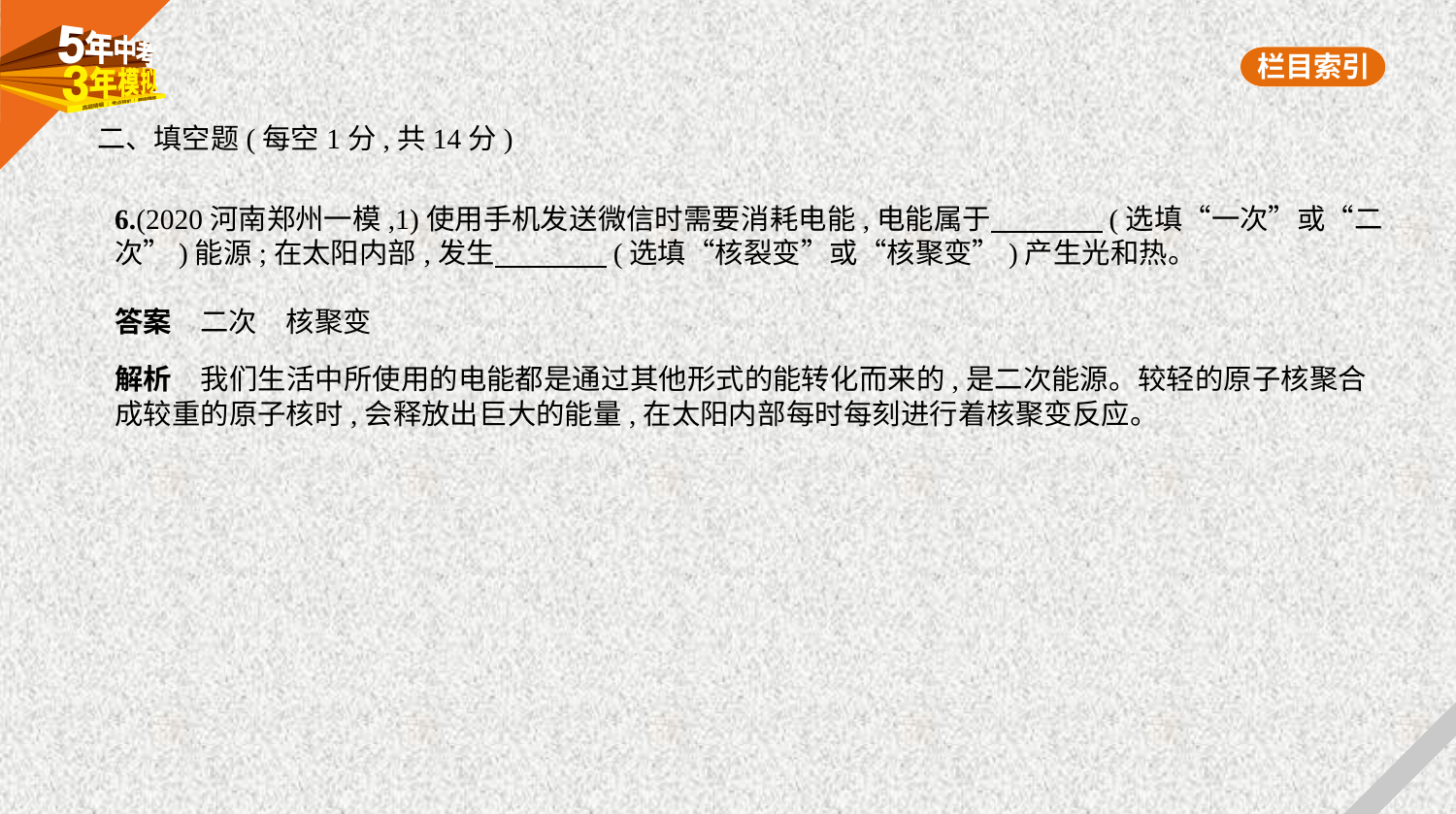

二、填空题(每空1分,共14分)
6.(2020河南郑州一模,1)使用手机发送微信时需要消耗电能,电能属于　　　    (选填“一次”或“二
次”)能源;在太阳内部,发生　　　    (选填“核裂变”或“核聚变”)产生光和热。
答案　二次　核聚变
解析　我们生活中所使用的电能都是通过其他形式的能转化而来的,是二次能源。较轻的原子核聚合
成较重的原子核时,会释放出巨大的能量,在太阳内部每时每刻进行着核聚变反应。